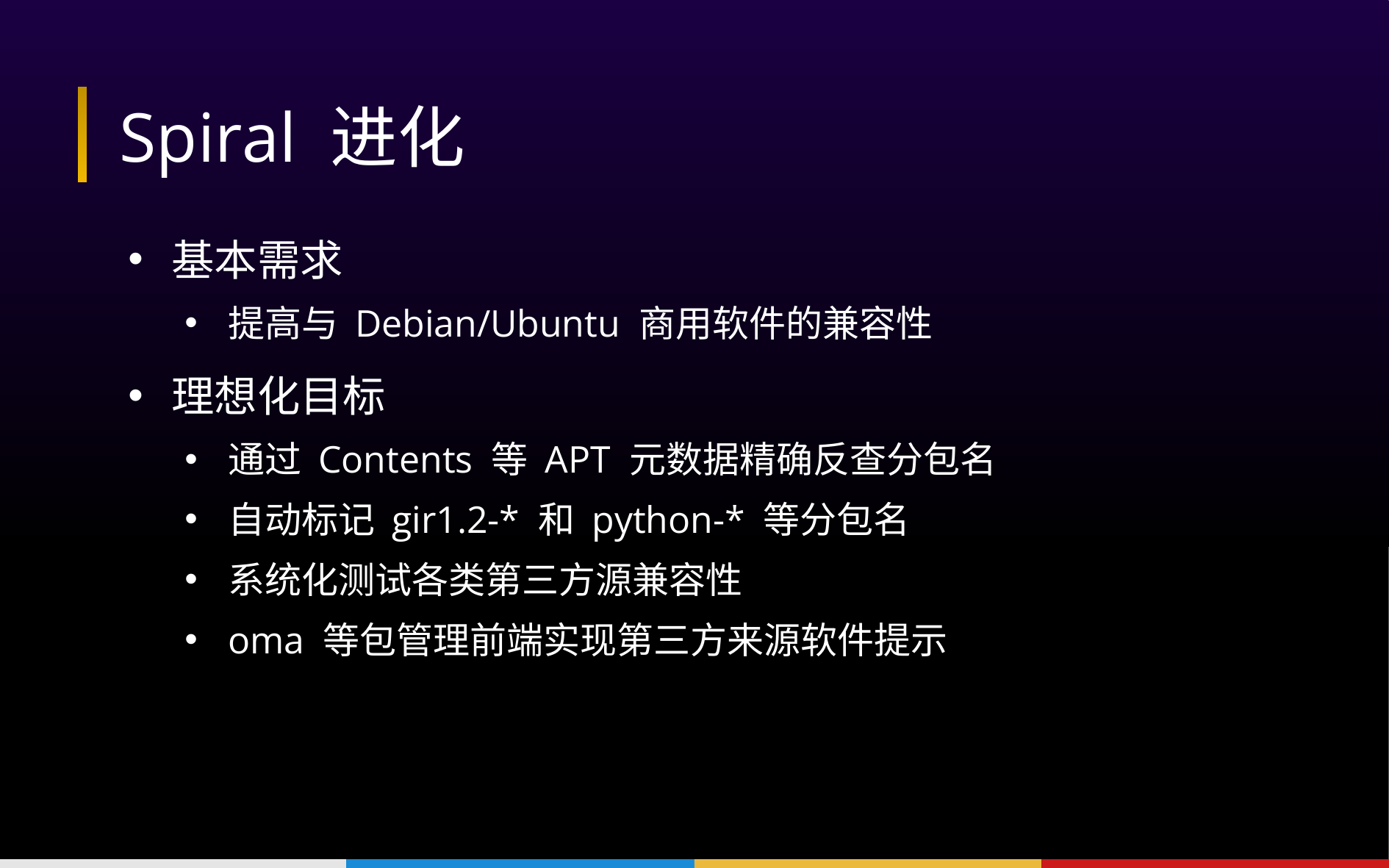

# Spiral 进化
基本需求
提高与 Debian/Ubuntu 商用软件的兼容性
理想化目标
通过 Contents 等 APT 元数据精确反查分包名
自动标记 gir1.2-* 和 python-* 等分包名
系统化测试各类第三方源兼容性
oma 等包管理前端实现第三方来源软件提示
28